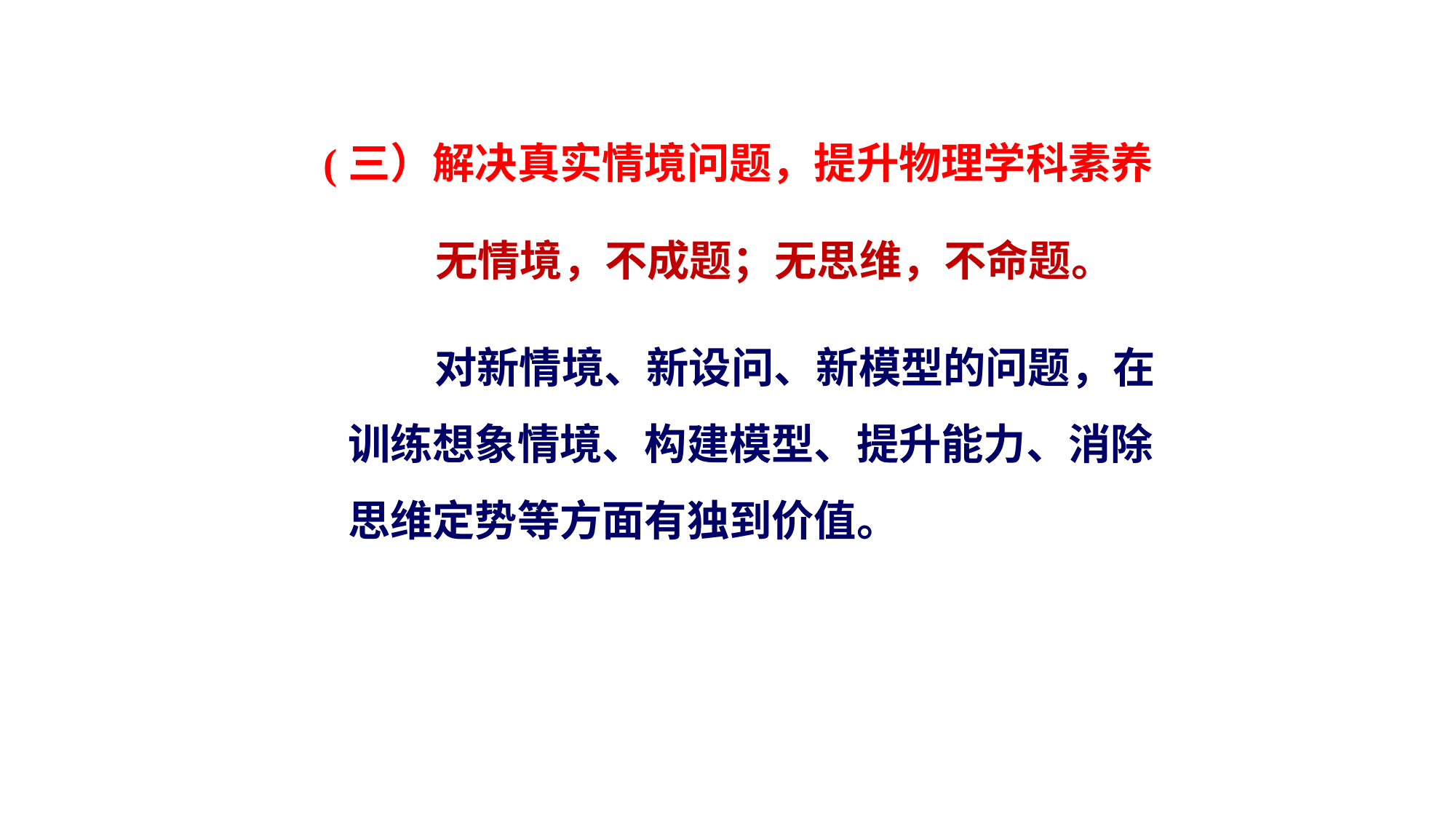

(三）解决真实情境问题，提升物理学科素养
             无情境，不成题；无思维，不命题。
             对新情境、新设问、新模型的问题，在
    训练想象情境、构建模型、提升能力、消除
    思维定势等方面有独到价值。